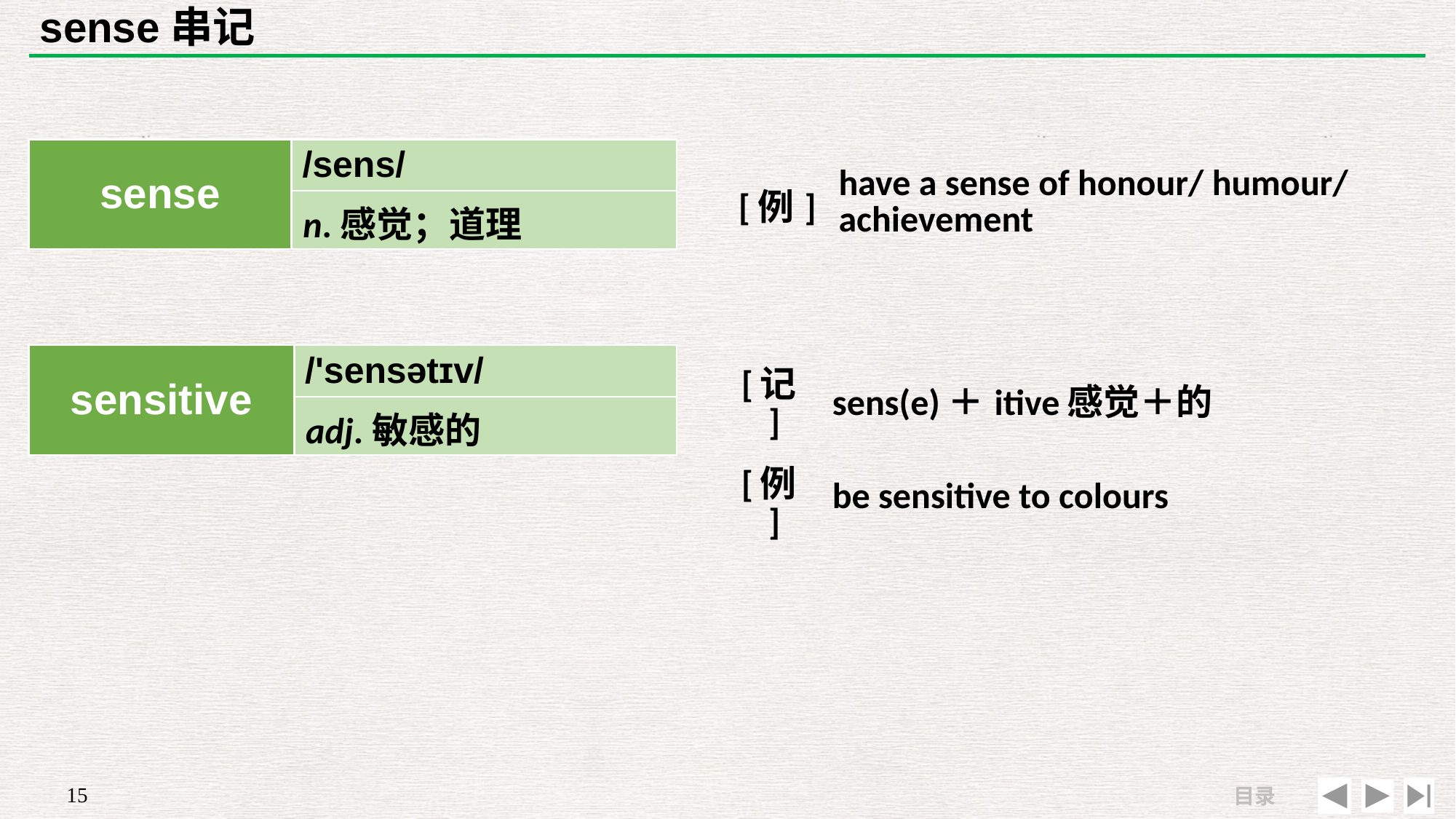

# sense串记

|  |  |
| --- | --- |
| [例] | have a sense of honour/ humour/ achievement |
| sense | /sens/ |
| --- | --- |
|  |  |
n.感觉；道理
| sensitive | /'sensətɪv/ |
| --- | --- |
|  |  |
| [记] | sens(e)＋itive感觉＋的 |
| --- | --- |
| [例] | be sensitive to colours |
adj.敏感的